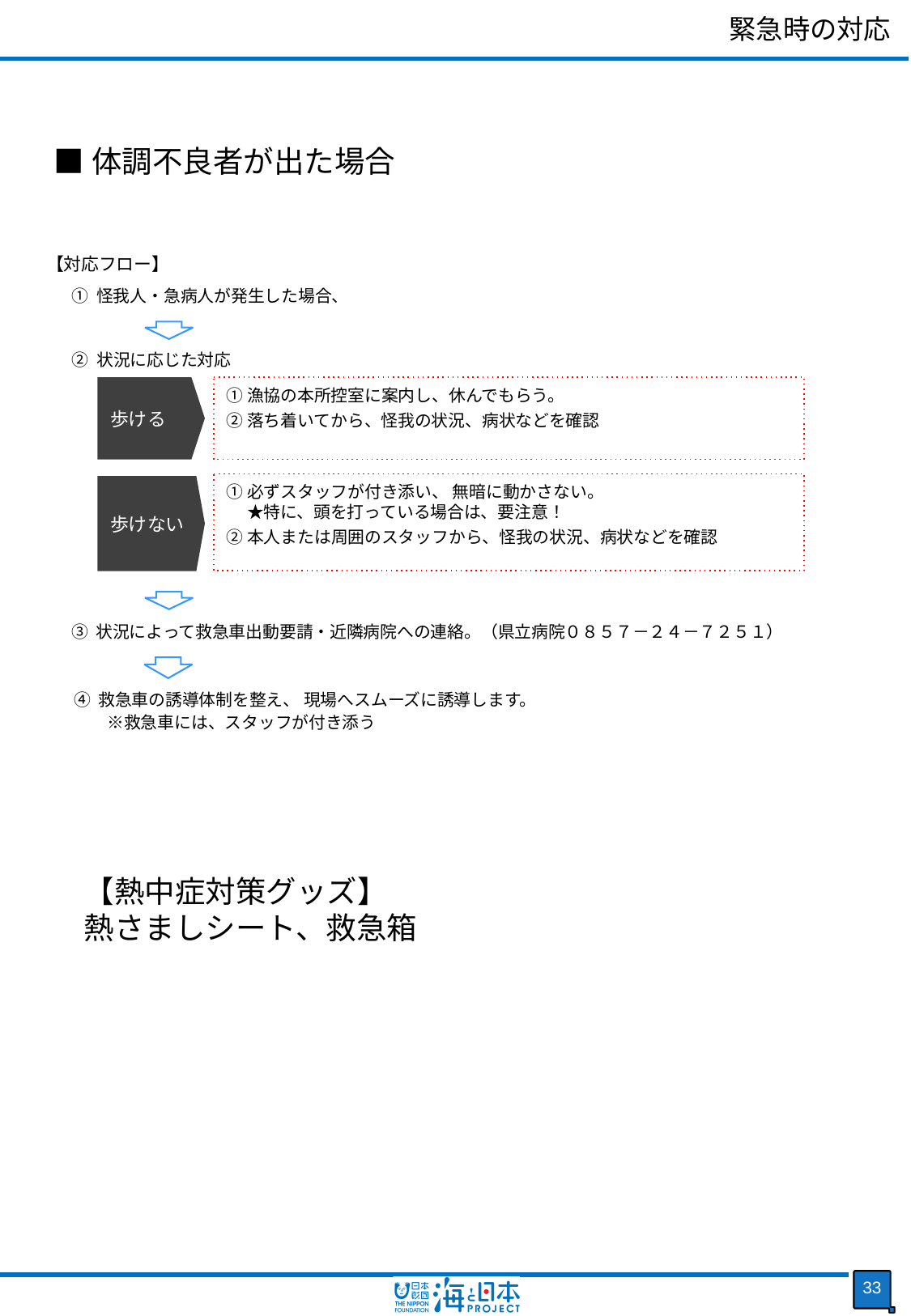

緊急時の対応
■体調不良者が出た場合
【対応フロー】
① 怪我人・急病人が発生した場合、

② 状況に応じた対応
歩ける
①漁協の本所控室に案内し、休んでもらう。
②落ち着いてから、怪我の状況、病状などを確認
①必ずスタッフが付き添い、 無暗に動かさない。
　 ★特に、頭を打っている場合は、要注意！
②本人または周囲のスタッフから、怪我の状況、病状などを確認
歩けない

③ 状況によって救急車出動要請・近隣病院への連絡。（県立病院０８５７－２４－７２５１）

④ 救急車の誘導体制を整え、 現場へスムーズに誘導します。
　　※救急車には、スタッフが付き添う
【熱中症対策グッズ】
熱さましシート、救急箱
33